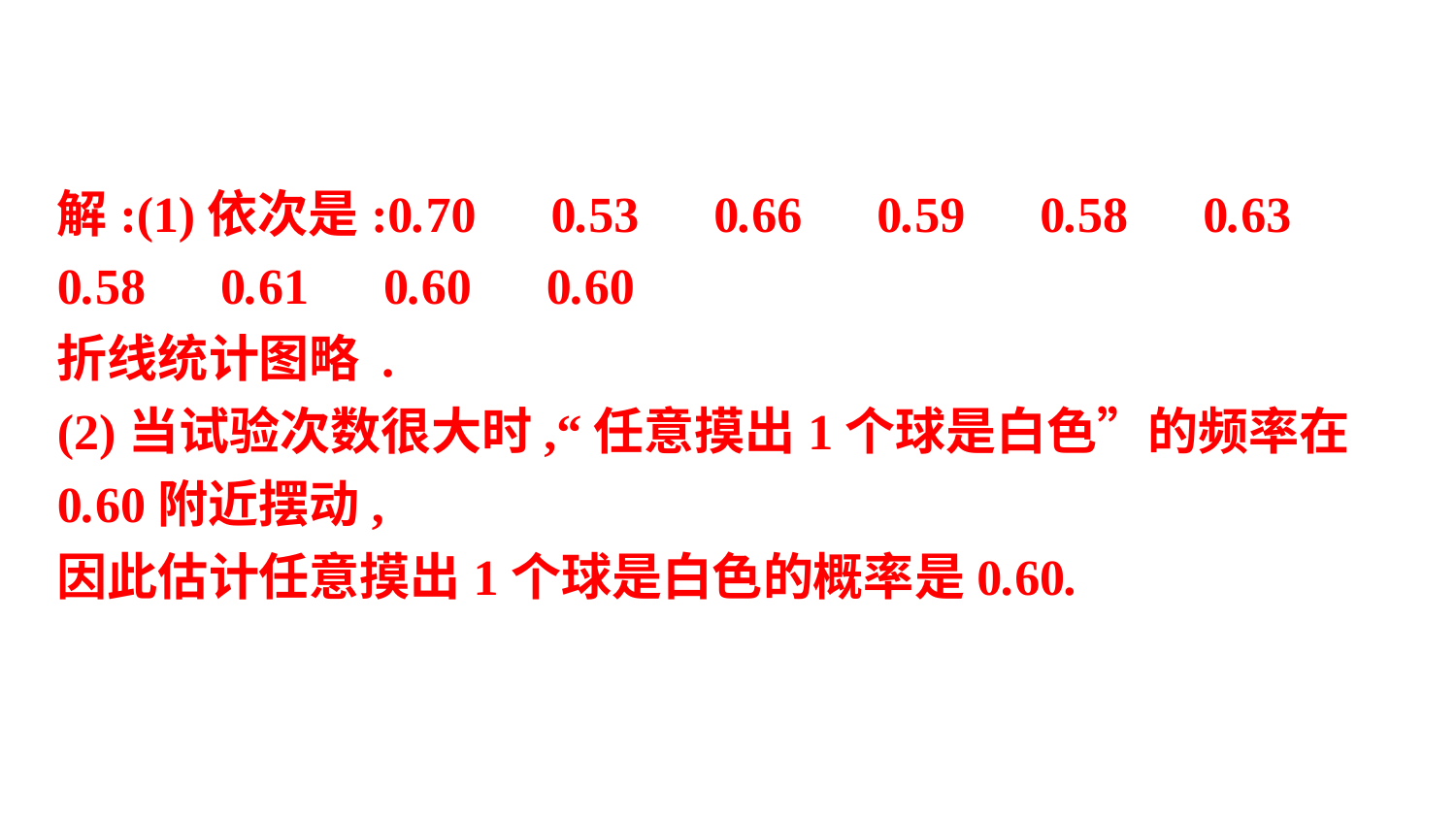

解:(1)依次是:0.70　0.53　0.66　0.59　0.58　0.63　0.58　0.61　0.60　0.60
折线统计图略 .
(2)当试验次数很大时,“任意摸出1个球是白色”的频率在0.60附近摆动,
因此估计任意摸出1个球是白色的概率是0.60.